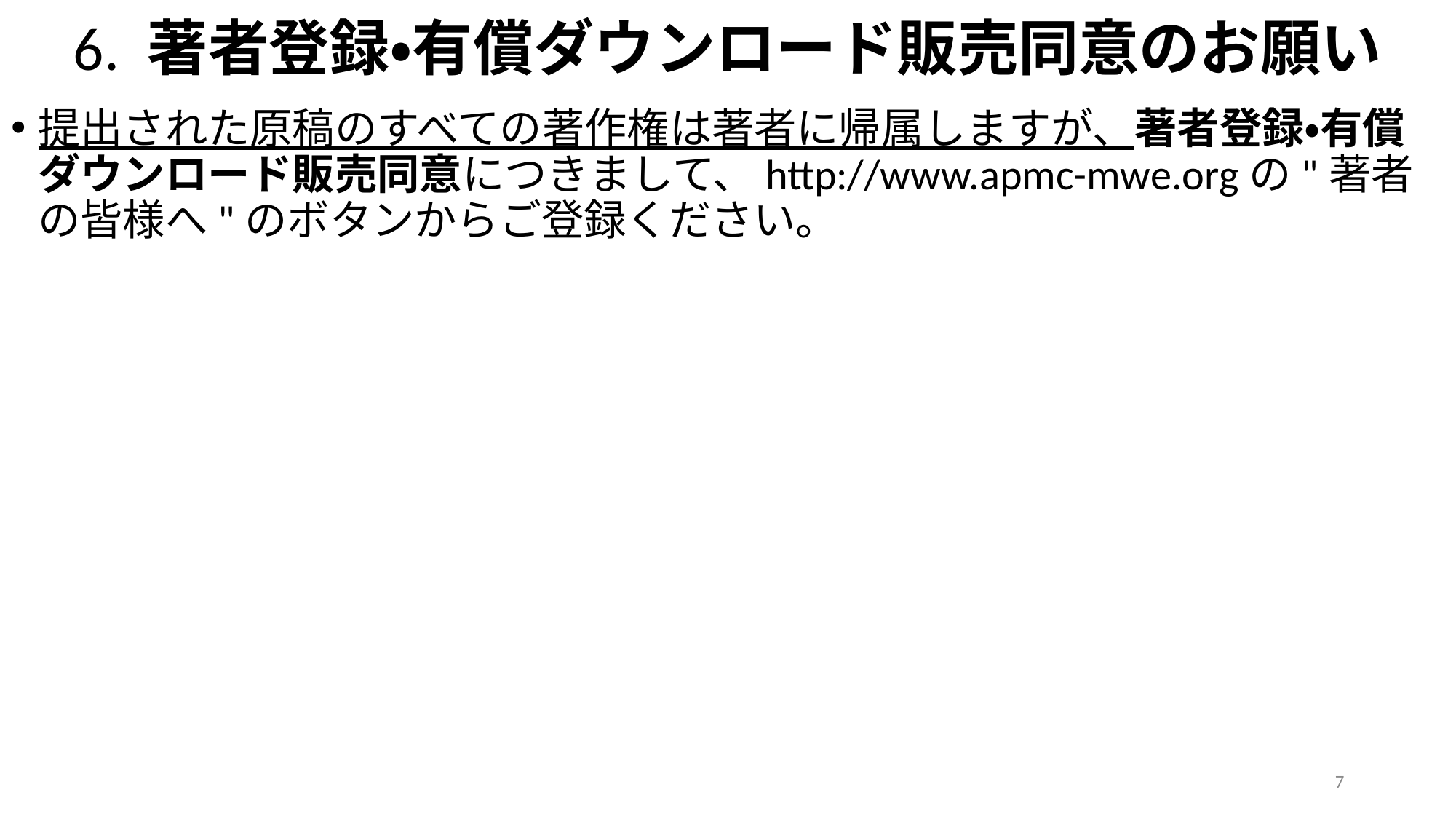

# 6. 著者登録・有償ダウンロード販売同意のお願い
提出された原稿のすべての著作権は著者に帰属しますが、著者登録・有償ダウンロード販売同意につきまして、http://www.apmc-mwe.orgの"著者の皆様へ"のボタンからご登録ください。
7